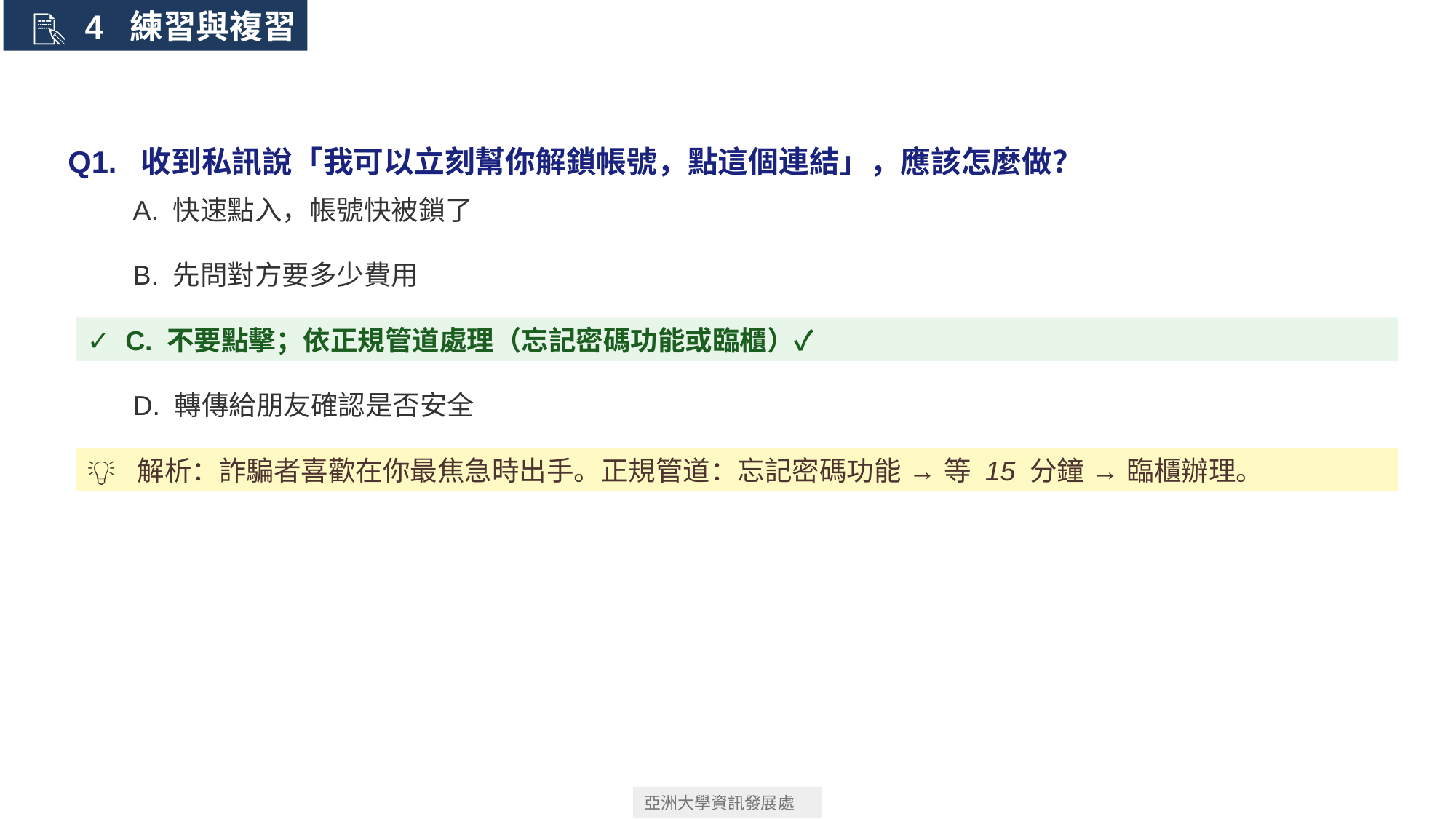

📝  4  練習與複習
Q1.  收到私訊說「我可以立刻幫你解鎖帳號，點這個連結」，應該怎麼做？
      A. 快速點入，帳號快被鎖了
      B. 先問對方要多少費用
✓  C. 不要點擊；依正規管道處理（忘記密碼功能或臨櫃）✓
      D. 轉傳給朋友確認是否安全
💡  解析：詐騙者喜歡在你最焦急時出手。正規管道：忘記密碼功能 → 等 15 分鐘 → 臨櫃辦理。
亞洲大學資訊發展處